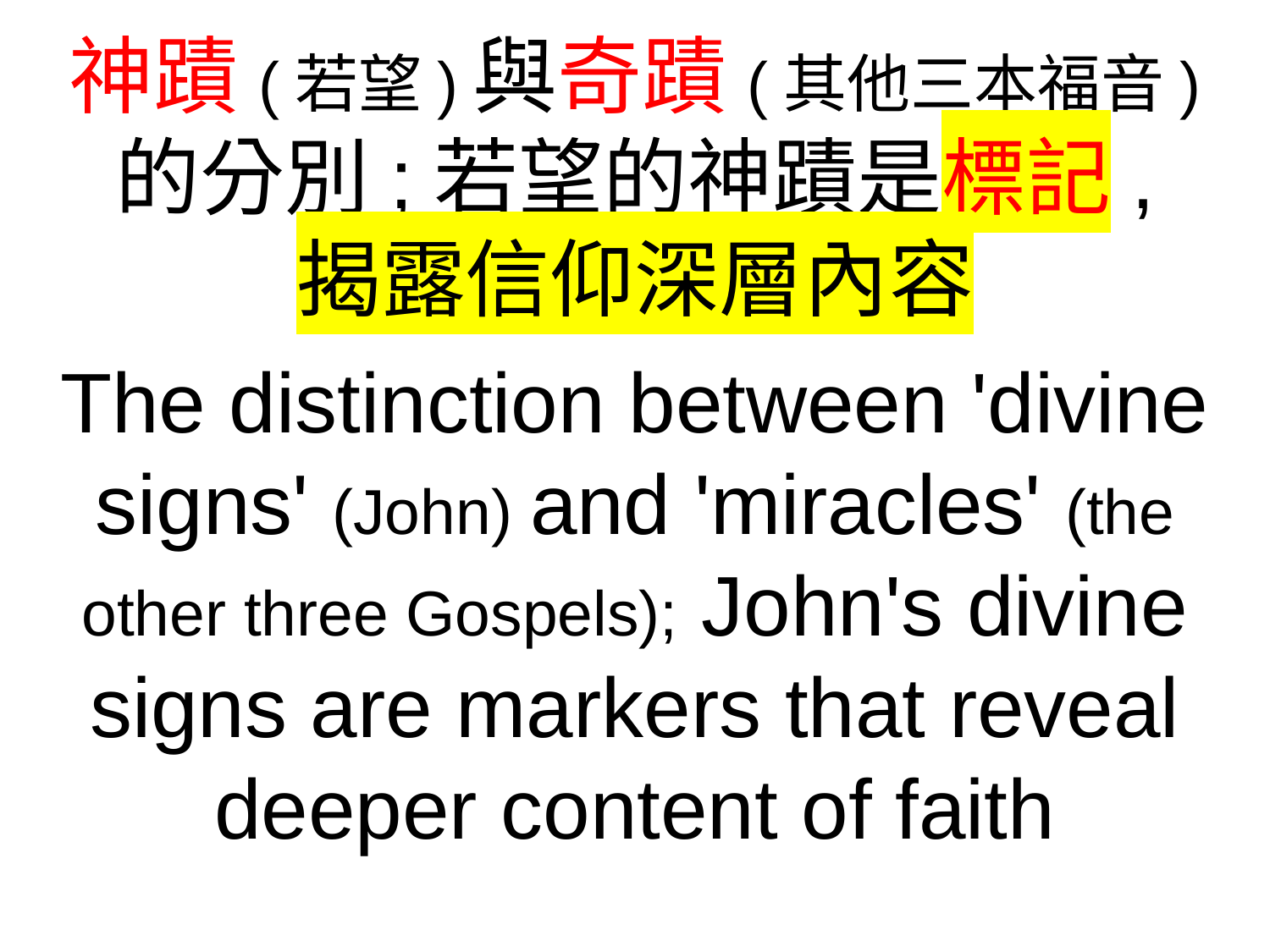

神蹟(若望)與奇蹟(其他三本福音)
的分別;若望的神蹟是標記,
揭露信仰深層內容
The distinction between 'divine signs' (John) and 'miracles' (the other three Gospels); John's divine signs are markers that reveal deeper content of faith